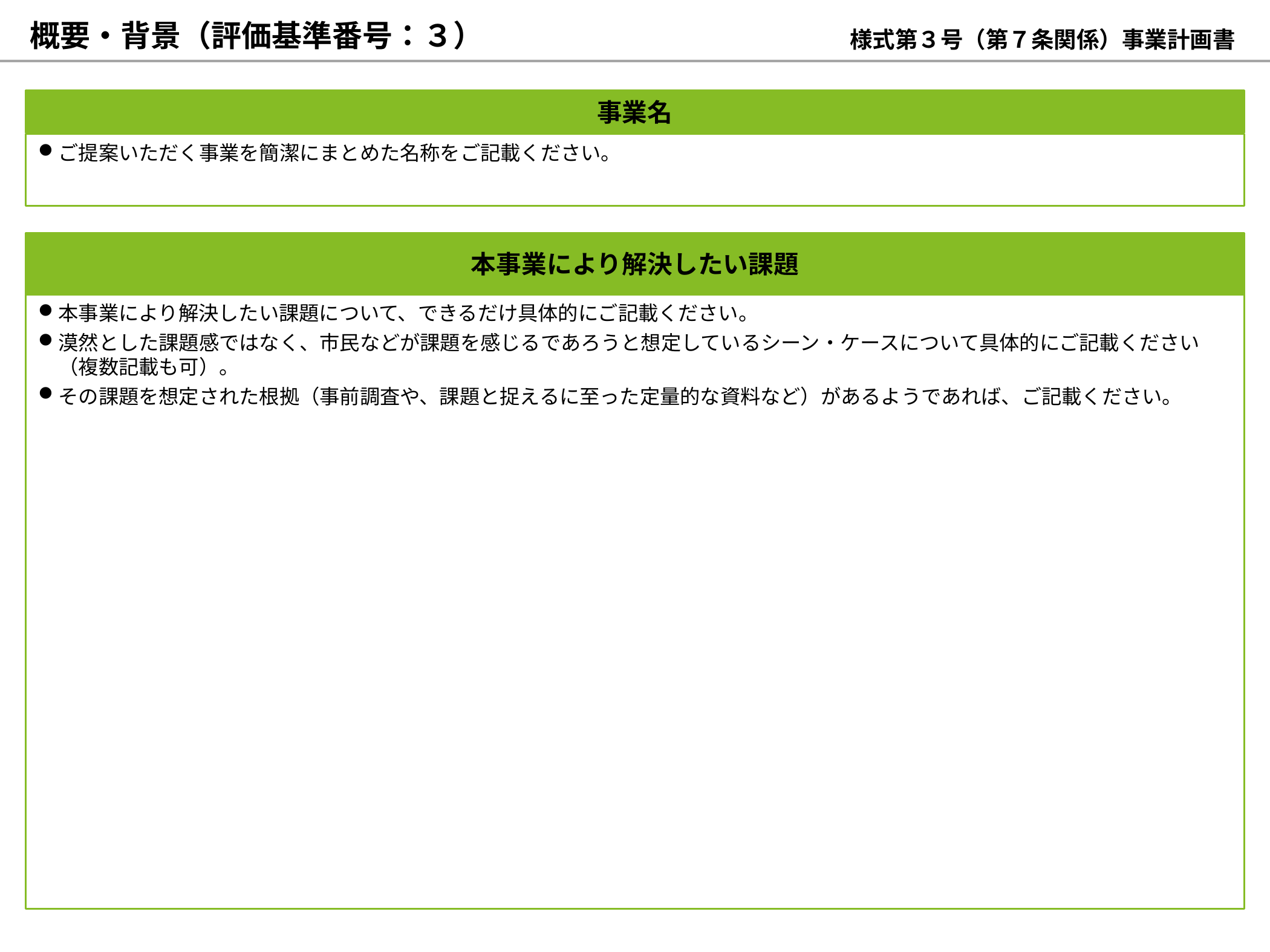

概要・背景（評価基準番号：３）
様式第３号（第７条関係）事業計画書

事業名
ご提案いただく事業を簡潔にまとめた名称をご記載ください。
本事業により解決したい課題
本事業により解決したい課題について、できるだけ具体的にご記載ください。
漠然とした課題感ではなく、市民などが課題を感じるであろうと想定しているシーン・ケースについて具体的にご記載ください（複数記載も可）。
その課題を想定された根拠（事前調査や、課題と捉えるに至った定量的な資料など）があるようであれば、ご記載ください。